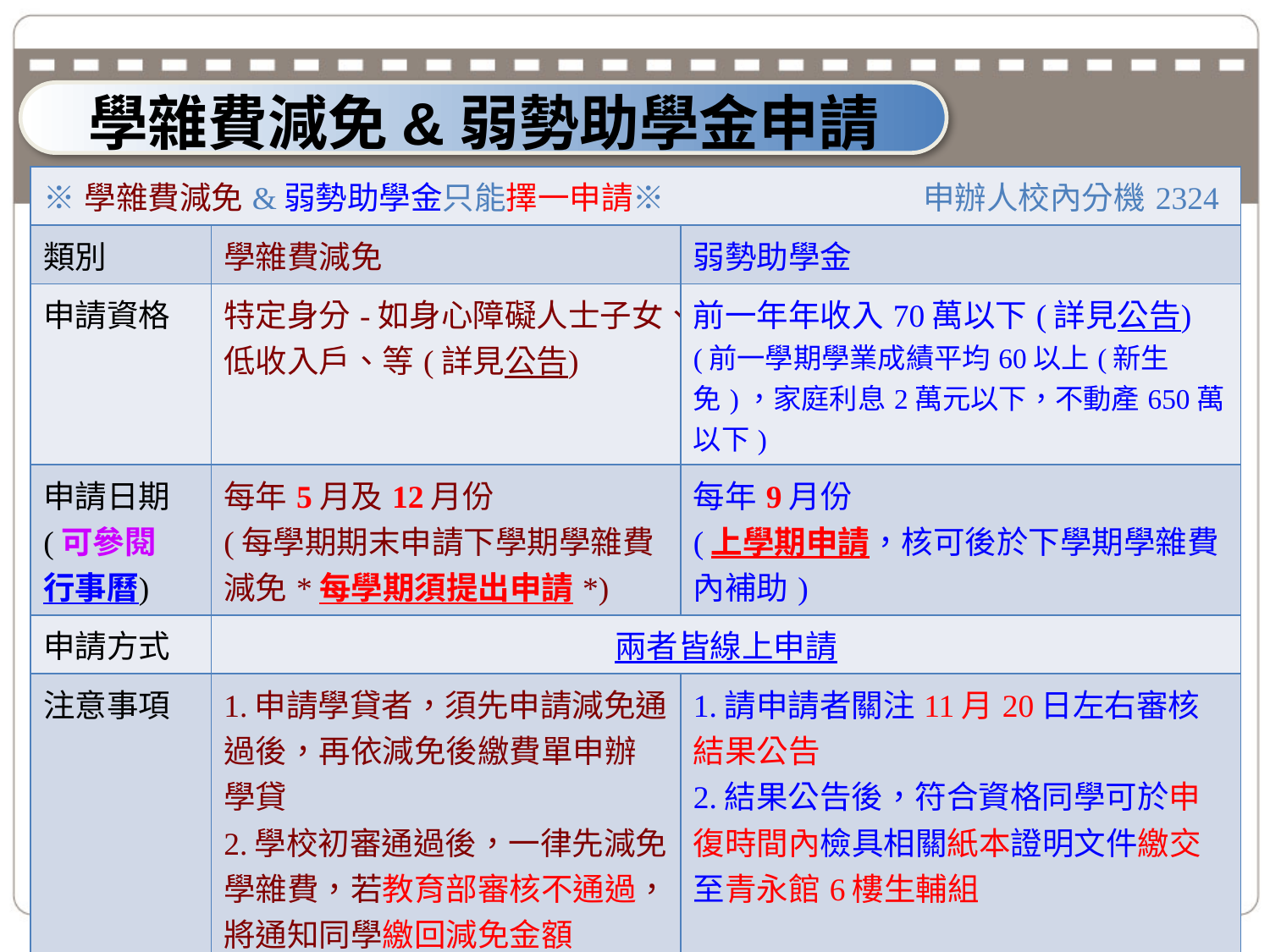

學雜費減免&弱勢助學金申請
| ※學雜費減免&弱勢助學金只能擇一申請※ 申辦人校內分機2324 |  |  |
| --- | --- | --- |
| 類別 | 學雜費減免 | 弱勢助學金 |
| 申請資格 | 特定身分-如身心障礙人士子女、低收入戶、等(詳見公告) | 前一年年收入70萬以下(詳見公告) (前一學期學業成績平均60以上(新生免)，家庭利息2萬元以下，不動產650萬以下) |
| 申請日期 (可參閱行事曆) | 每年5月及12月份 (每學期期末申請下學期學雜費減免\*每學期須提出申請\*) | 每年9月份 (上學期申請，核可後於下學期學雜費內補助) |
| 申請方式 | 兩者皆線上申請 |  |
| 注意事項 | 1.申請學貸者，須先申請減免通過後，再依減免後繳費單申辦學貸 2.學校初審通過後，一律先減免學雜費，若教育部審核不通過，將通知同學繳回減免金額 | 1.請申請者關注11月20日左右審核結果公告 2.結果公告後，符合資格同學可於申復時間內檢具相關紙本證明文件繳交至青永館6樓生輔組 |
| 重要提醒 | 請保持個人email與手機聯絡資訊正確與暢通 |  |
16